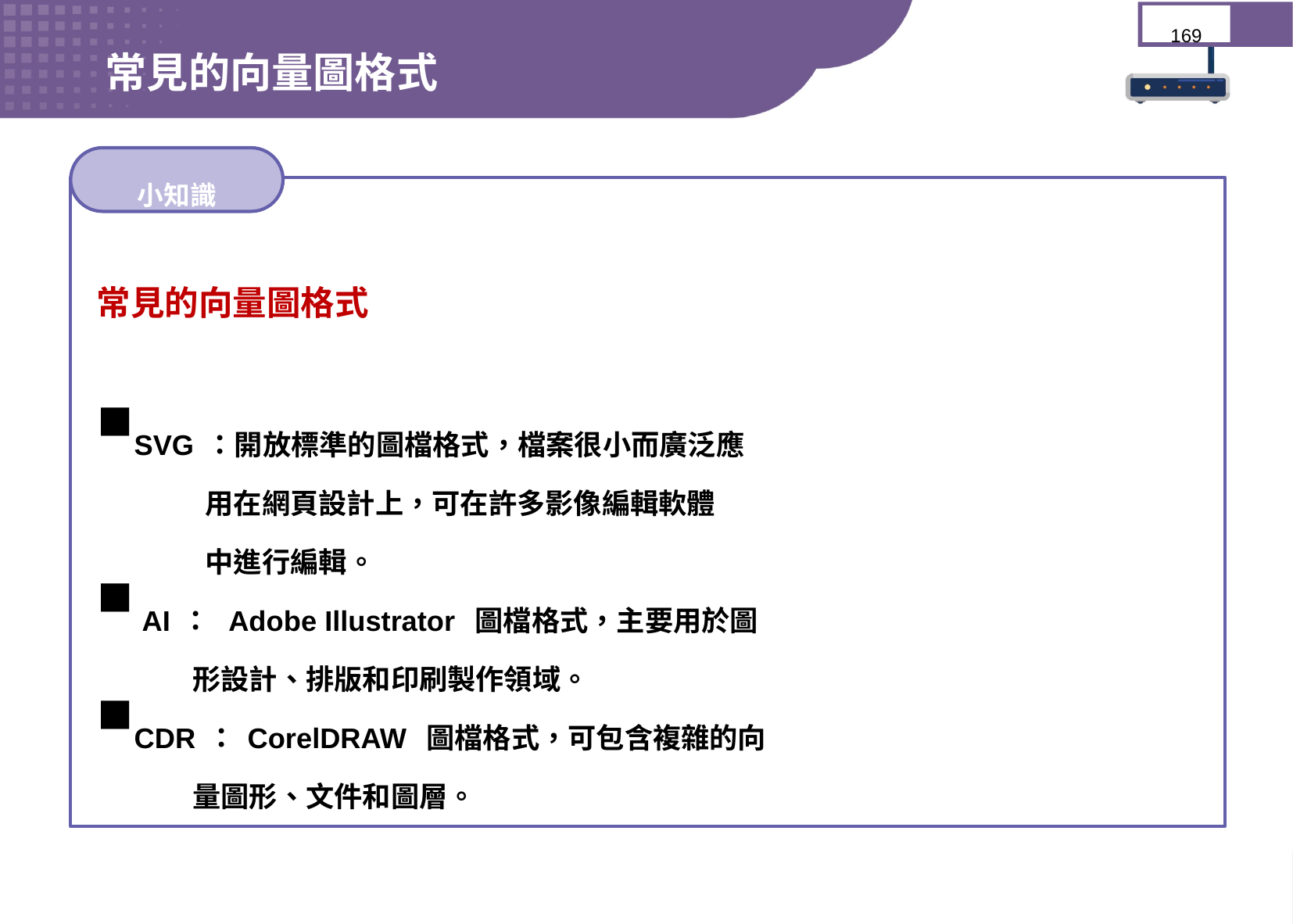

常見的向量圖格式

169
小知識

常見的向量圖格式

SVG：開放標準的圖檔格式，檔案很小而廣泛應
               用在網頁設計上，可在許多影像編輯軟體
               中進行編輯。
 AI： Adobe Illustrator 圖檔格式，主要用於圖
             形設計、排版和印刷製作領域。
CDR：CorelDRAW 圖檔格式，可包含複雜的向
             量圖形、文件和圖層。